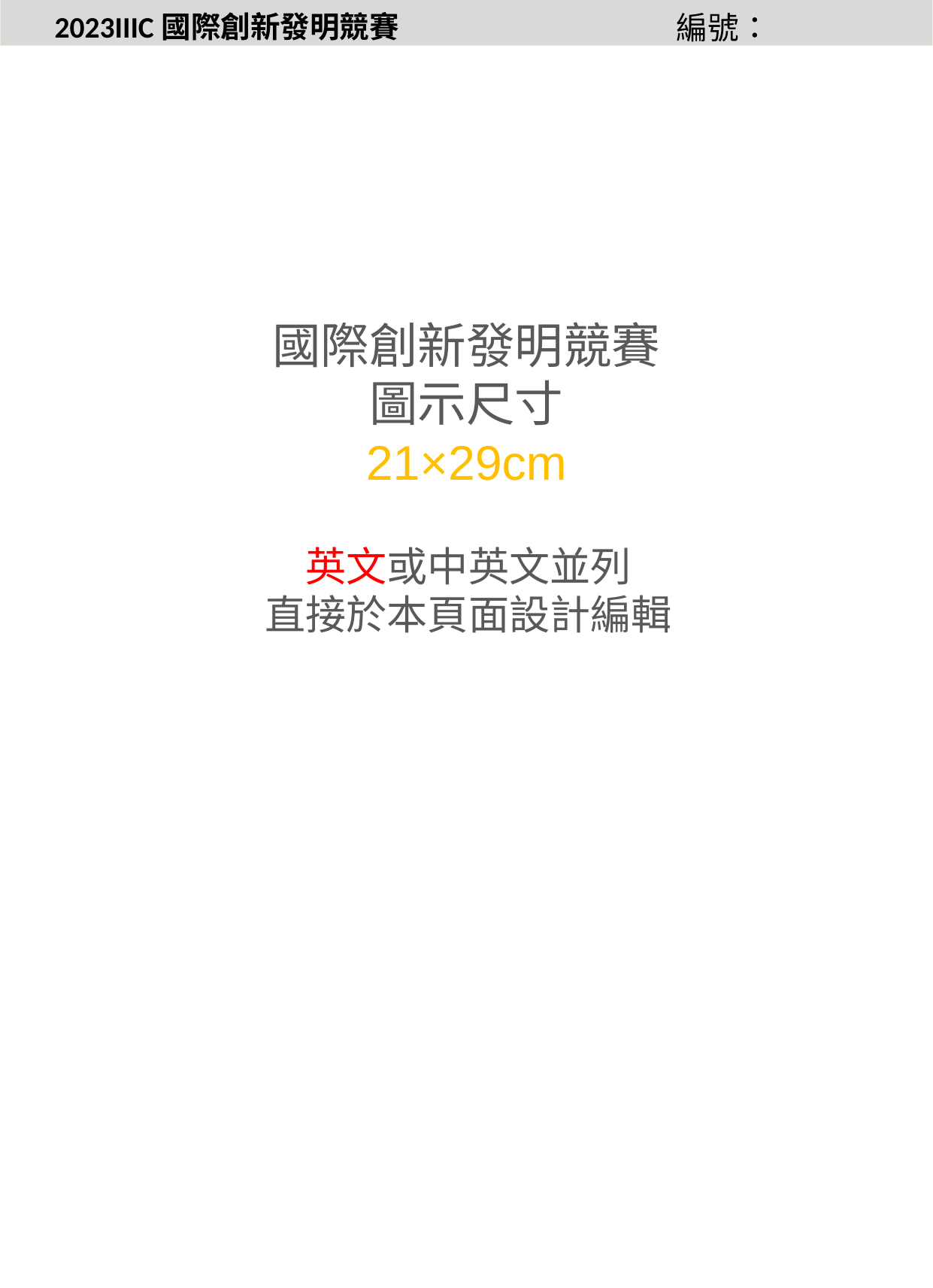

2023IIIC國際創新發明競賽
編號：
國際創新發明競賽
圖示尺寸
21×29cm
英文或中英文並列
直接於本頁面設計編輯